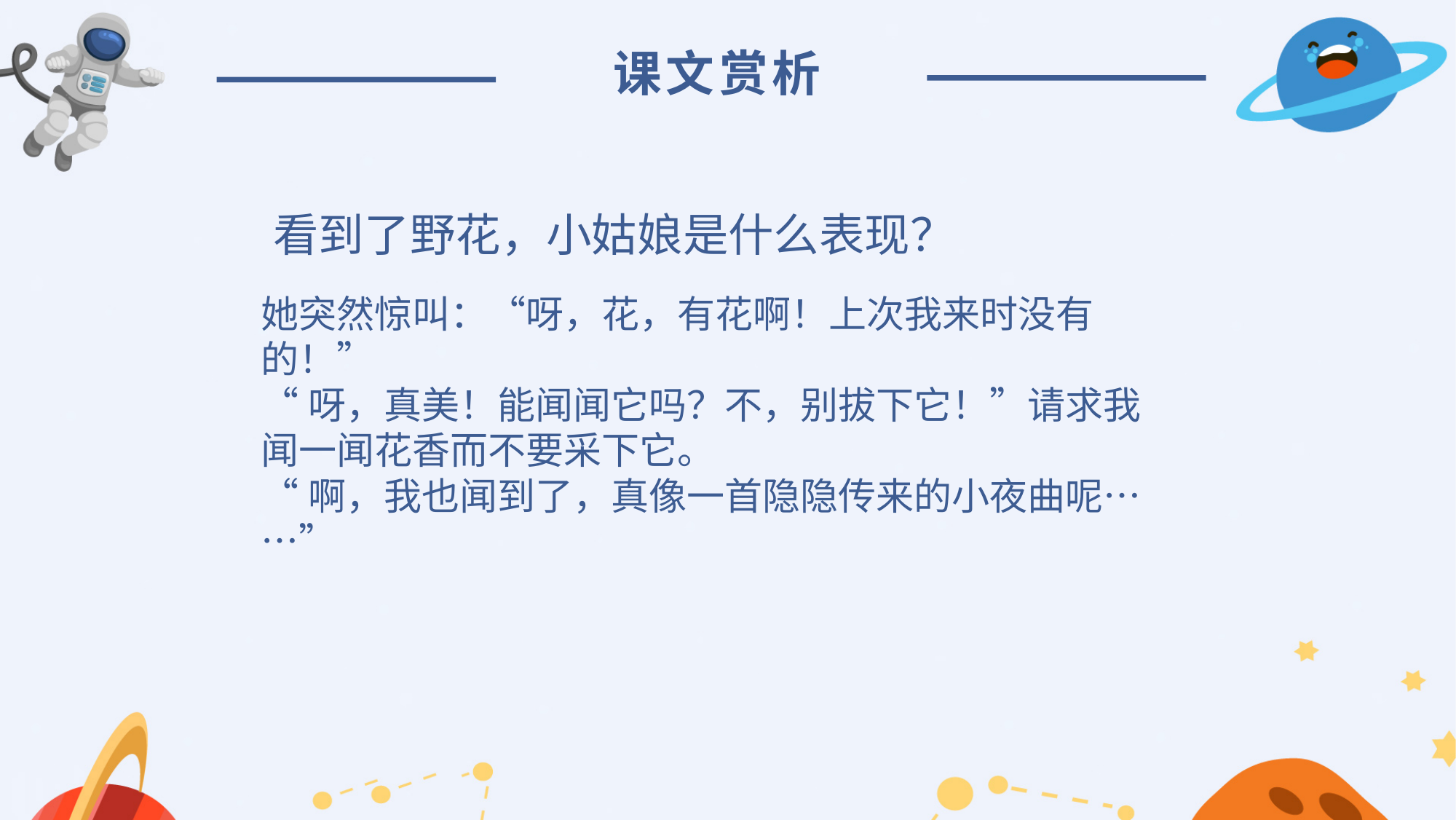

课文赏析

看到了野花，小姑娘是什么表现？
她突然惊叫：“呀，花，有花啊！上次我来时没有的！”
“呀，真美！能闻闻它吗？不，别拔下它！”请求我闻一闻花香而不要采下它。
“啊，我也闻到了，真像一首隐隐传来的小夜曲呢……”